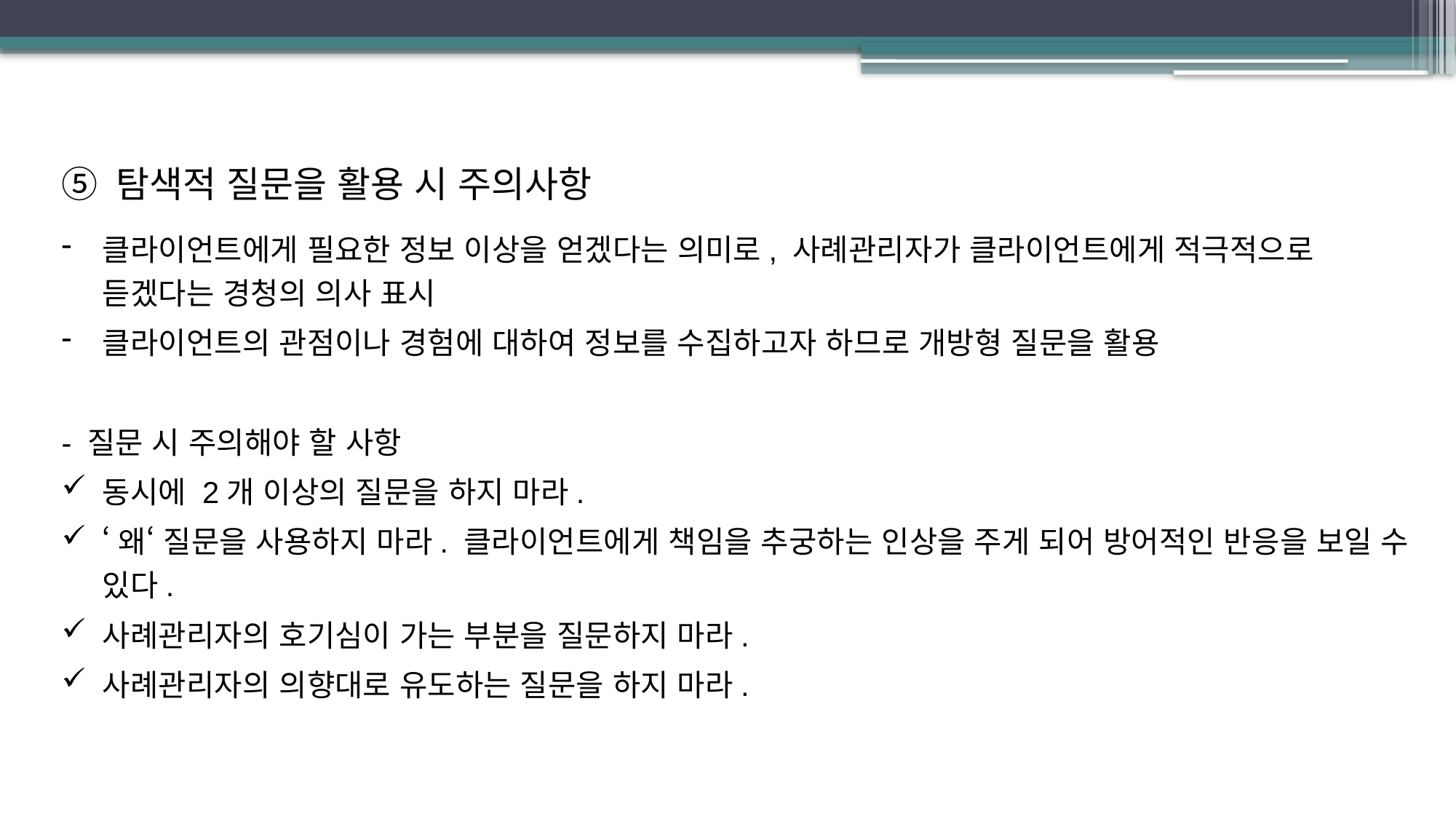

탐색적 질문을 활용 시 주의사항

클라이언트에게 필요한 정보 이상을 얻겠다는 의미로, 사례관리자가 클라이언트에게 적극적으로 듣겠다는 경청의 의사 표시
클라이언트의 관점이나 경험에 대하여 정보를 수집하고자 하므로 개방형 질문을 활용

- 질문 시 주의해야 할 사항
동시에 2개 이상의 질문을 하지 마라.
‘왜‘ 질문을 사용하지 마라. 클라이언트에게 책임을 추궁하는 인상을 주게 되어 방어적인 반응을 보일 수 있다.
사례관리자의 호기심이 가는 부분을 질문하지 마라.
사례관리자의 의향대로 유도하는 질문을 하지 마라.